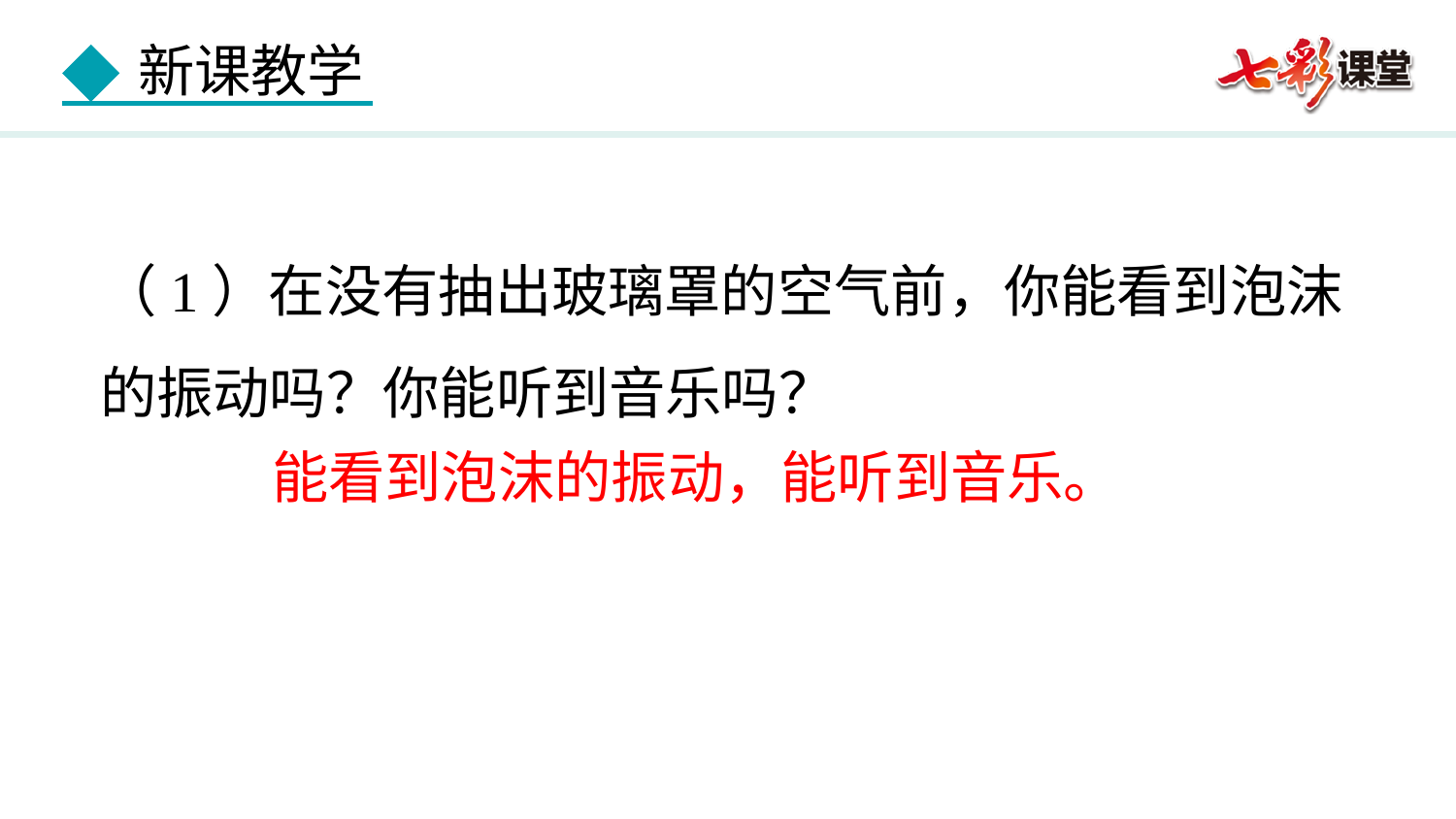

（1）在没有抽出玻璃罩的空气前，你能看到泡沫的振动吗？你能听到音乐吗？
能看到泡沫的振动，能听到音乐。